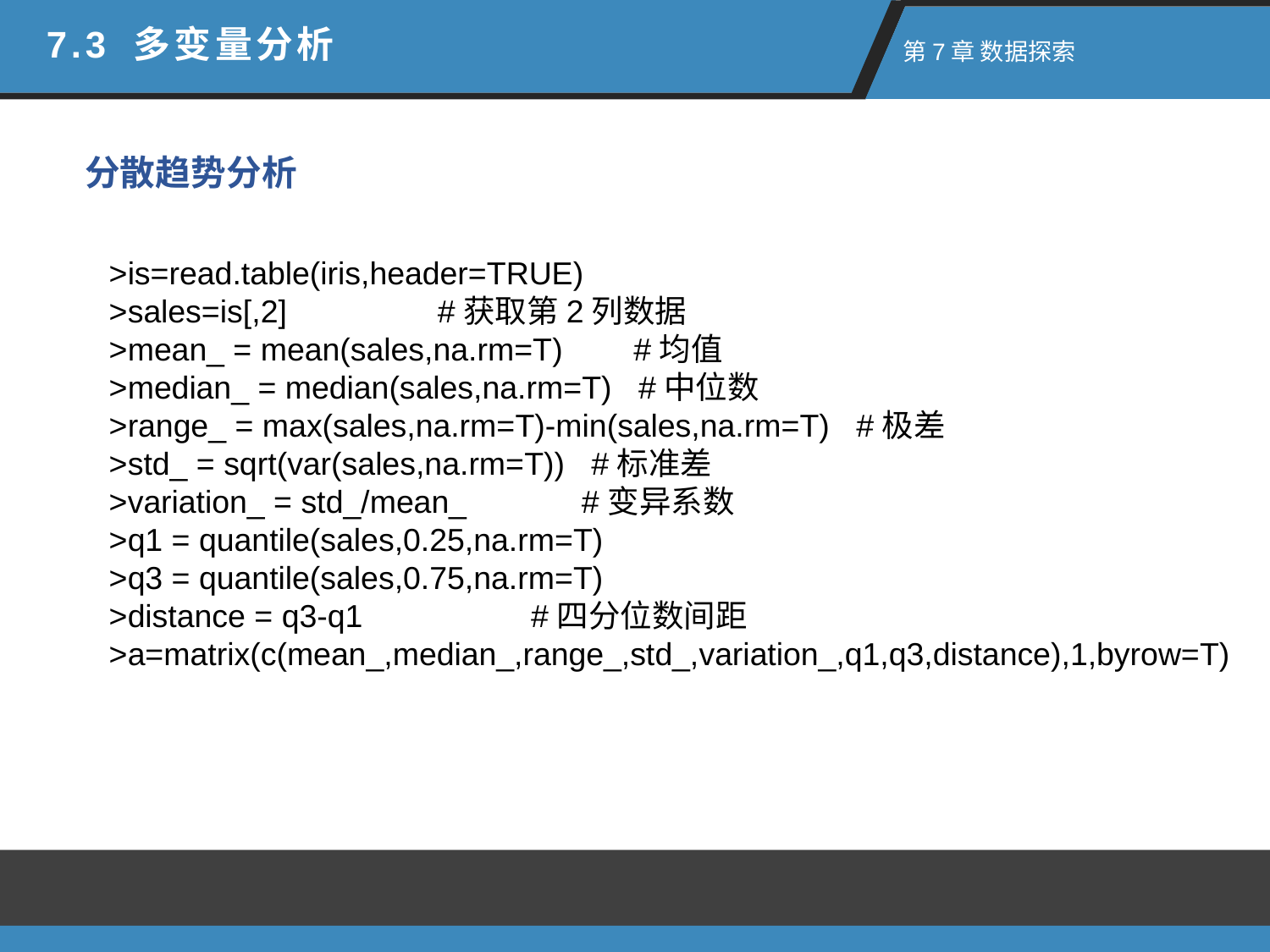

7.3 多变量分析
  第7章 数据探索
分散趋势分析
>is=read.table(iris,header=TRUE)
>sales=is[,2]                 #获取第2列数据
>mean_ = mean(sales,na.rm=T)        #均值
>median_ = median(sales,na.rm=T)   #中位数
>range_ = max(sales,na.rm=T)-min(sales,na.rm=T)   #极差
>std_ = sqrt(var(sales,na.rm=T))   #标准差
>variation_ = std_/mean_             #变异系数
>q1 = quantile(sales,0.25,na.rm=T)
>q3 = quantile(sales,0.75,na.rm=T)
>distance = q3-q1                   #四分位数间距
>a=matrix(c(mean_,median_,range_,std_,variation_,q1,q3,distance),1,byrow=T)